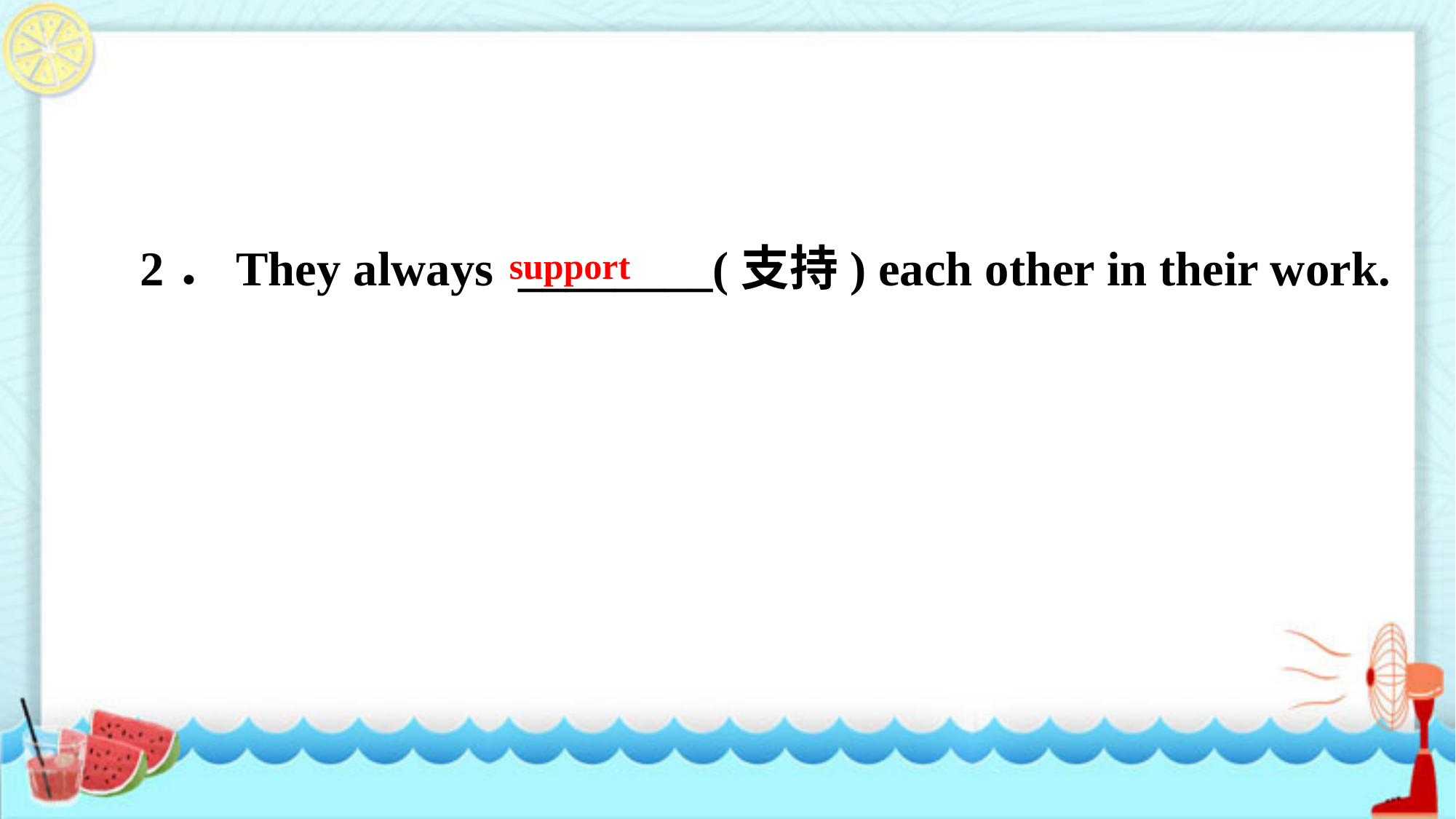

2．They always  ________(支持) each other in their work.
support